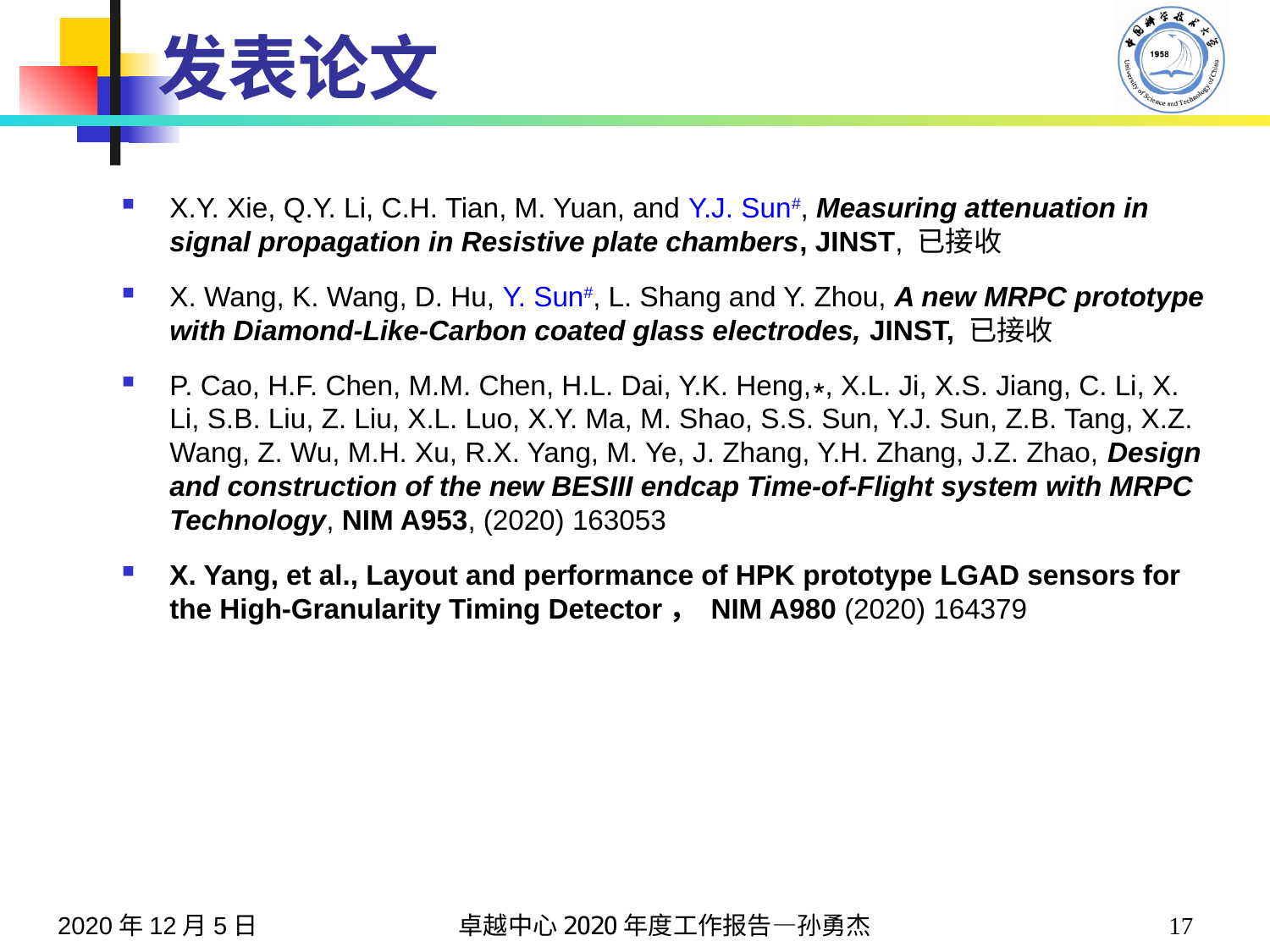

# 发表论文
X.Y. Xie, Q.Y. Li, C.H. Tian, M. Yuan, and Y.J. Sun#, Measuring attenuation in signal propagation in Resistive plate chambers, JINST, 已接收
X. Wang, K. Wang, D. Hu, Y. Sun#, L. Shang and Y. Zhou, A new MRPC prototype with Diamond-Like-Carbon coated glass electrodes, JINST, 已接收
P. Cao, H.F. Chen, M.M. Chen, H.L. Dai, Y.K. Heng,∗, X.L. Ji, X.S. Jiang, C. Li, X. Li, S.B. Liu, Z. Liu, X.L. Luo, X.Y. Ma, M. Shao, S.S. Sun, Y.J. Sun, Z.B. Tang, X.Z. Wang, Z. Wu, M.H. Xu, R.X. Yang, M. Ye, J. Zhang, Y.H. Zhang, J.Z. Zhao, Design and construction of the new BESIII endcap Time-of-Flight system with MRPC Technology, NIM A953, (2020) 163053
X. Yang, et al., Layout and performance of HPK prototype LGAD sensors for the High-Granularity Timing Detector， NIM A980 (2020) 164379

2020年12月5日
卓越中心2020年度工作报告—孙勇杰
17